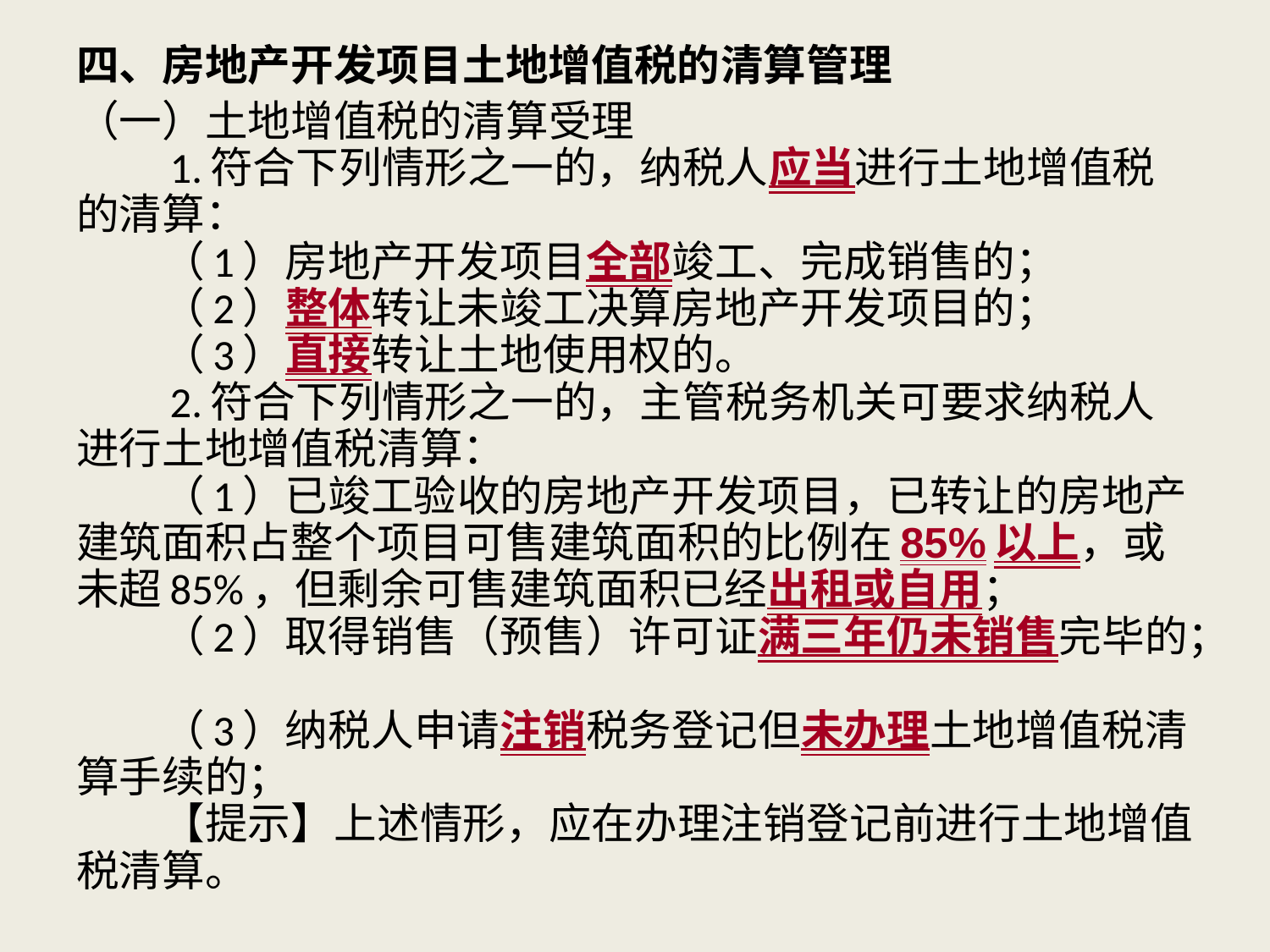

四、房地产开发项目土地增值税的清算管理
（一）土地增值税的清算受理
　　1.符合下列情形之一的，纳税人应当进行土地增值税的清算：
　　（1）房地产开发项目全部竣工、完成销售的；
　　（2）整体转让未竣工决算房地产开发项目的；
　　（3）直接转让土地使用权的。
　　2.符合下列情形之一的，主管税务机关可要求纳税人进行土地增值税清算：
　　（1）已竣工验收的房地产开发项目，已转让的房地产建筑面积占整个项目可售建筑面积的比例在85%以上，或未超85%，但剩余可售建筑面积已经出租或自用；
　　（2）取得销售（预售）许可证满三年仍未销售完毕的；
　　（3）纳税人申请注销税务登记但未办理土地增值税清算手续的；
　　【提示】上述情形，应在办理注销登记前进行土地增值税清算。